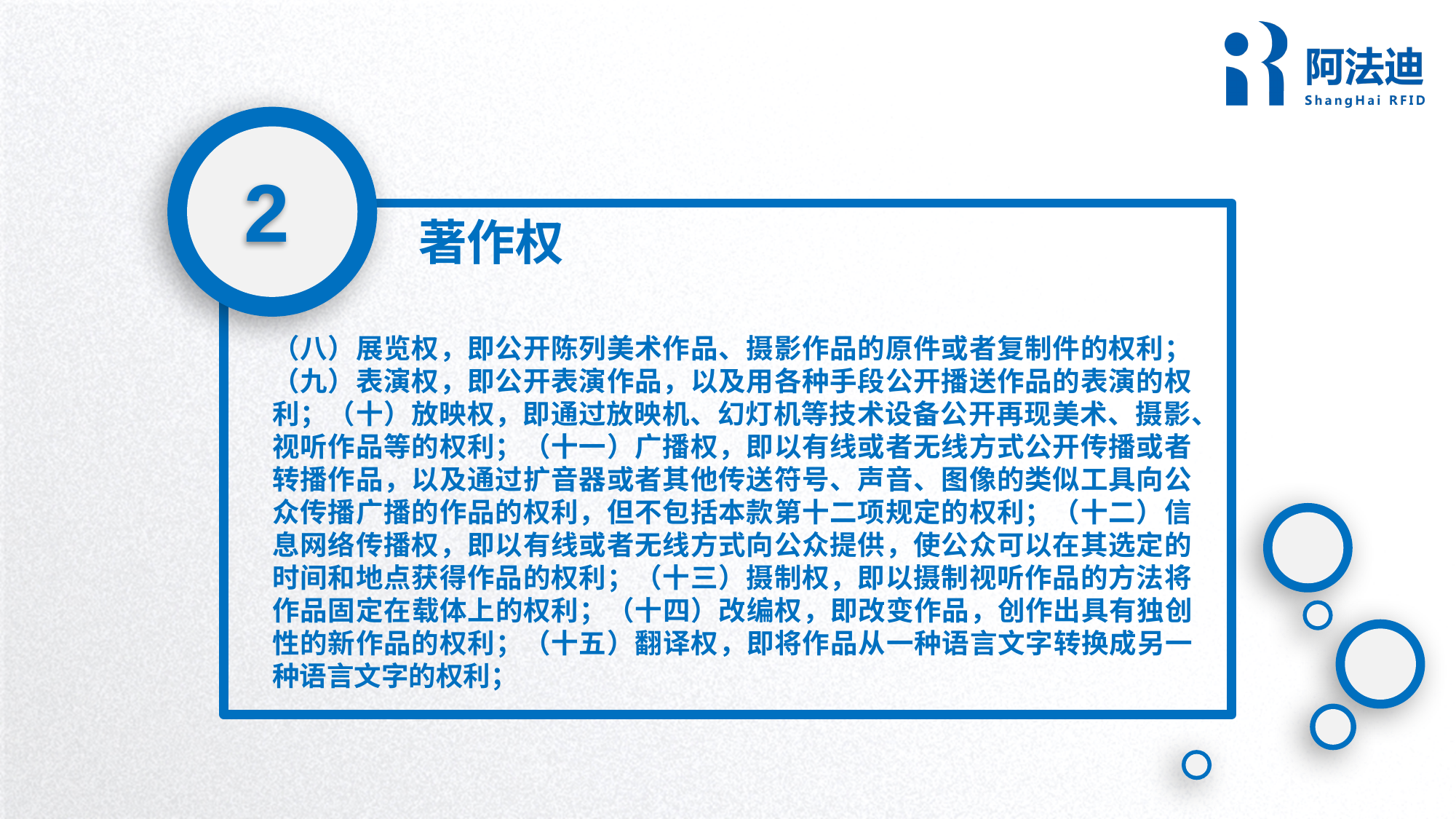

2

著作权
（八）展览权，即公开陈列美术作品、摄影作品的原件或者复制件的权利；（九）表演权，即公开表演作品，以及用各种手段公开播送作品的表演的权利；（十）放映权，即通过放映机、幻灯机等技术设备公开再现美术、摄影、视听作品等的权利；（十一）广播权，即以有线或者无线方式公开传播或者转播作品，以及通过扩音器或者其他传送符号、声音、图像的类似工具向公众传播广播的作品的权利，但不包括本款第十二项规定的权利；（十二）信息网络传播权，即以有线或者无线方式向公众提供，使公众可以在其选定的时间和地点获得作品的权利；（十三）摄制权，即以摄制视听作品的方法将作品固定在载体上的权利；（十四）改编权，即改变作品，创作出具有独创性的新作品的权利；（十五）翻译权，即将作品从一种语言文字转换成另一种语言文字的权利；

延时符